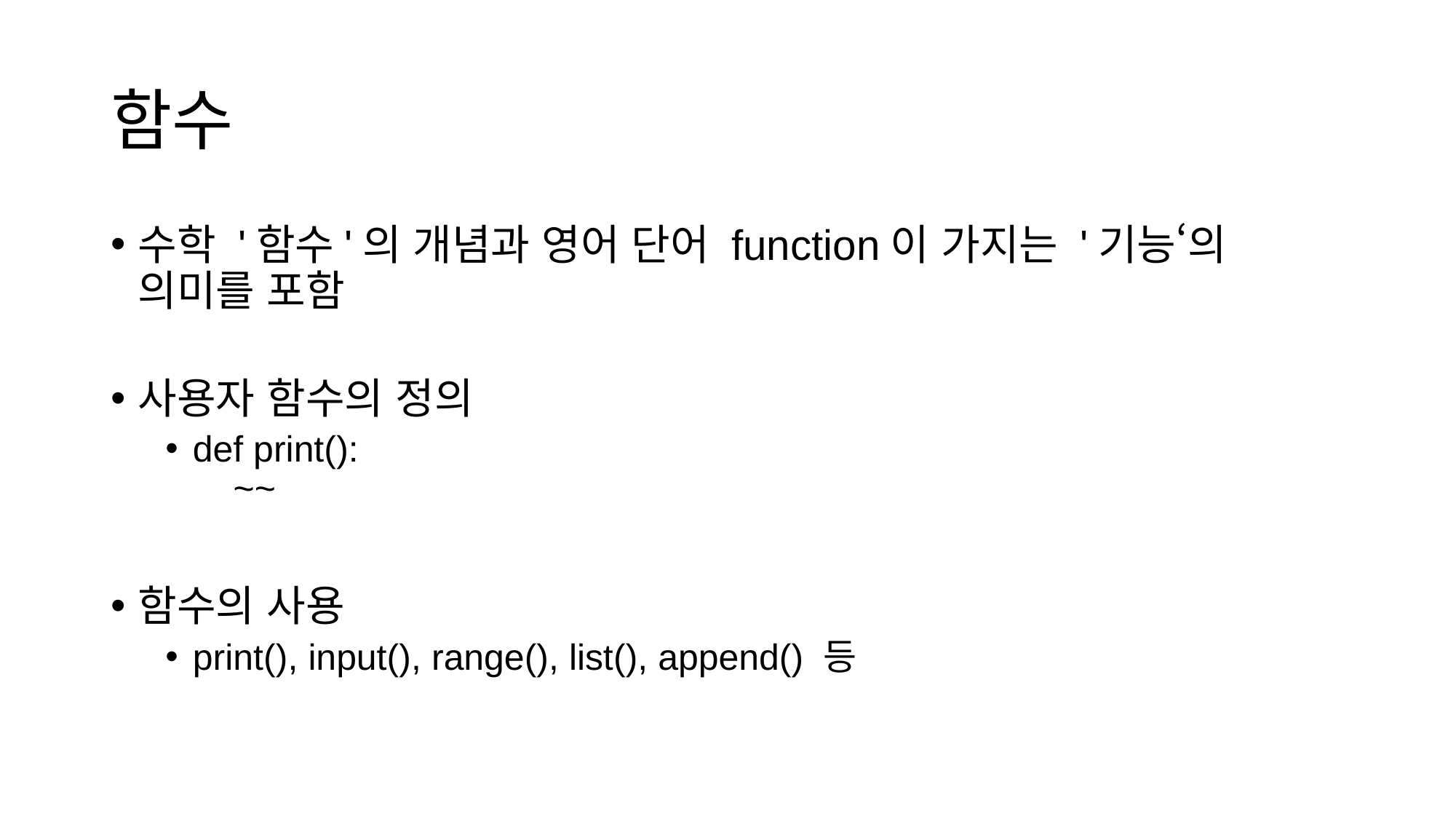

# 함수
수학 '함수'의 개념과 영어 단어 function이 가지는 '기능‘의 의미를 포함

사용자 함수의 정의
def print():
    ~~

함수의 사용
print(), input(), range(), list(), append() 등